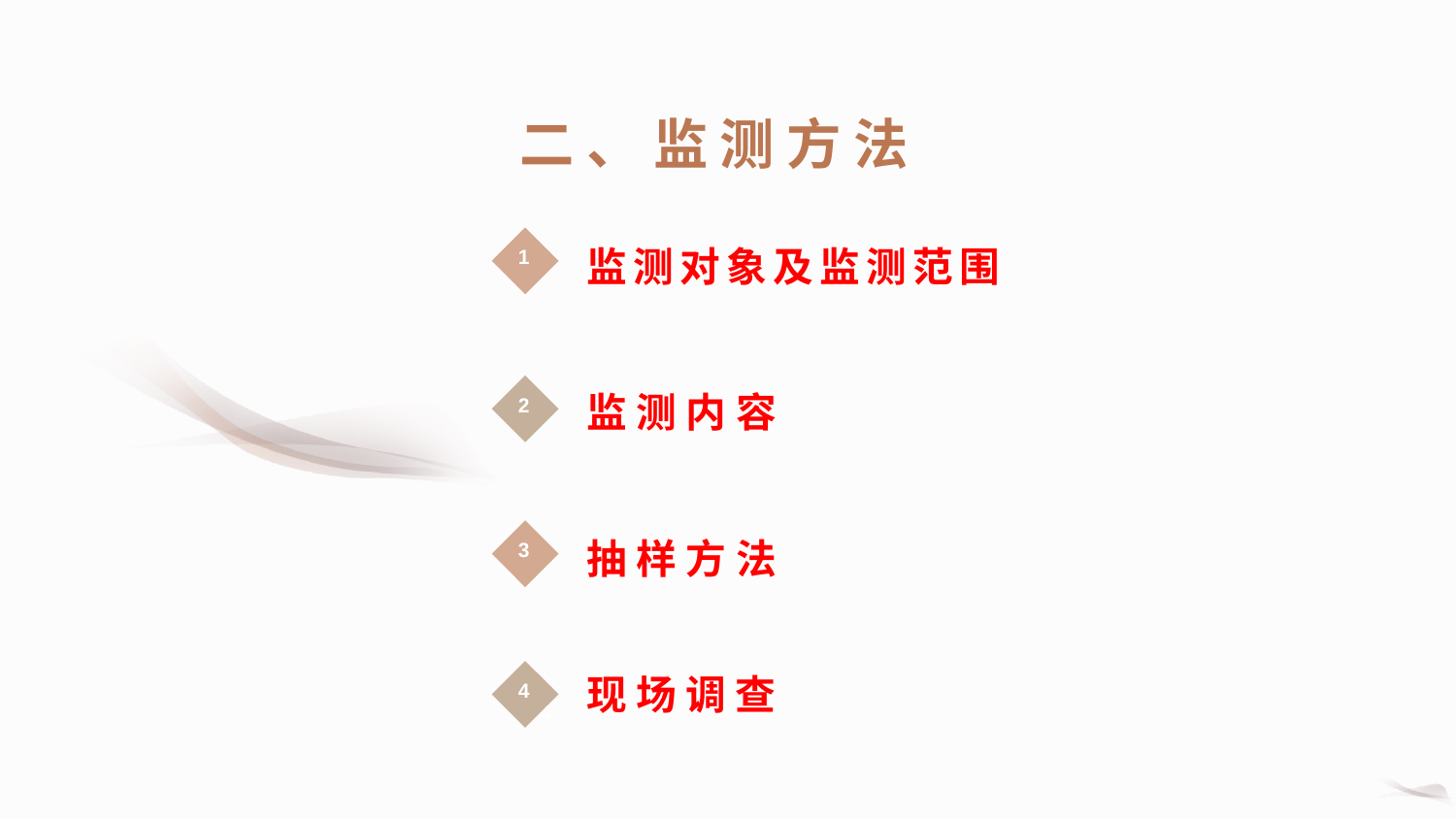

二、监测方法
监测对象及监测范围

1
监 测 内 容

2

抽 样 方 法

3
现 场 调 查

4
4